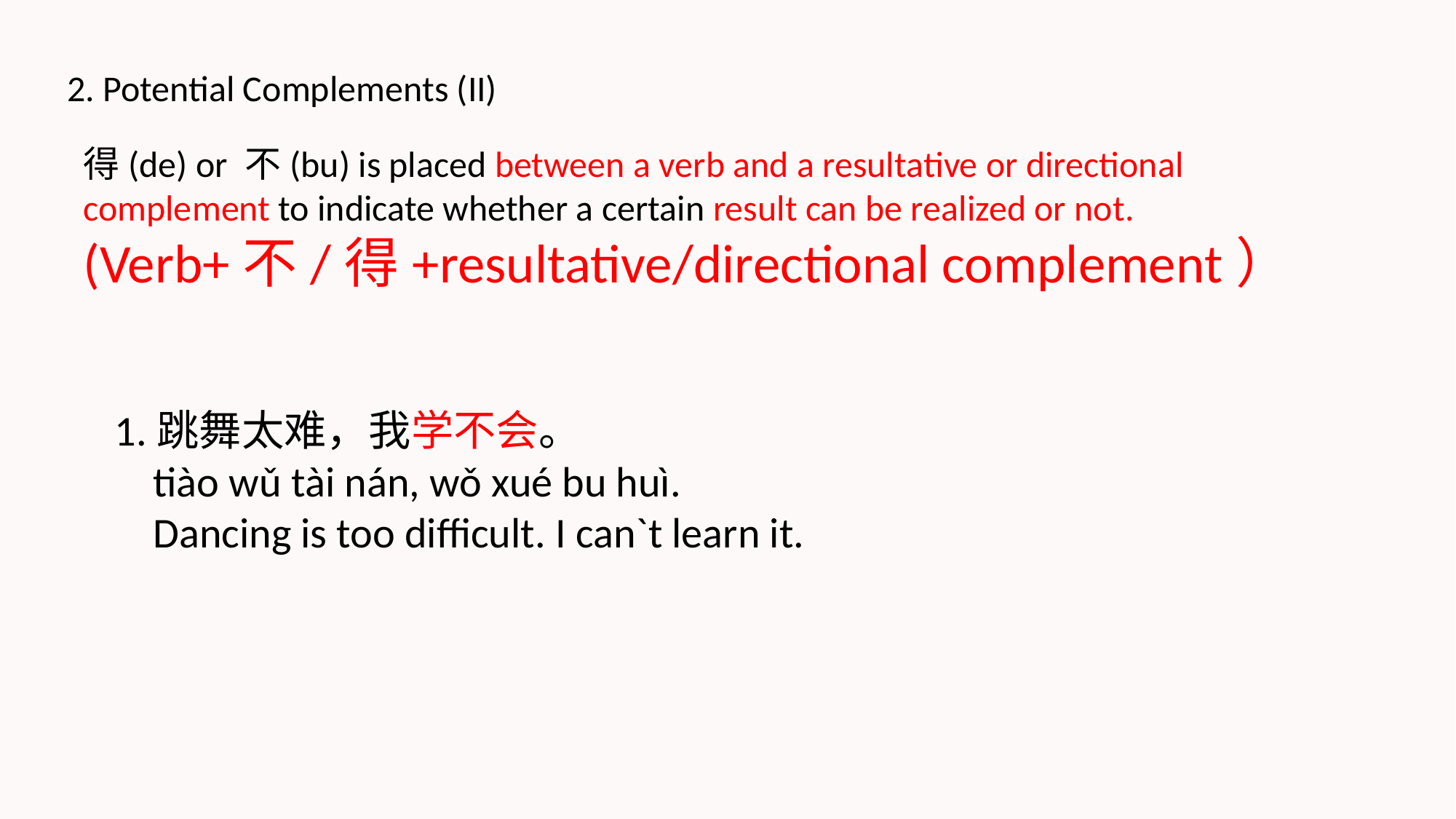

2. Potential Complements (II)
得(de) or 不(bu) is placed between a verb and a resultative or directional complement to indicate whether a certain result can be realized or not.
(Verb+不/得+resultative/directional complement）

1.跳舞太难，我学不会。
    tiào wǔ tài nán, wǒ xué bu huì.
    Dancing is too difficult. I can`t learn it.